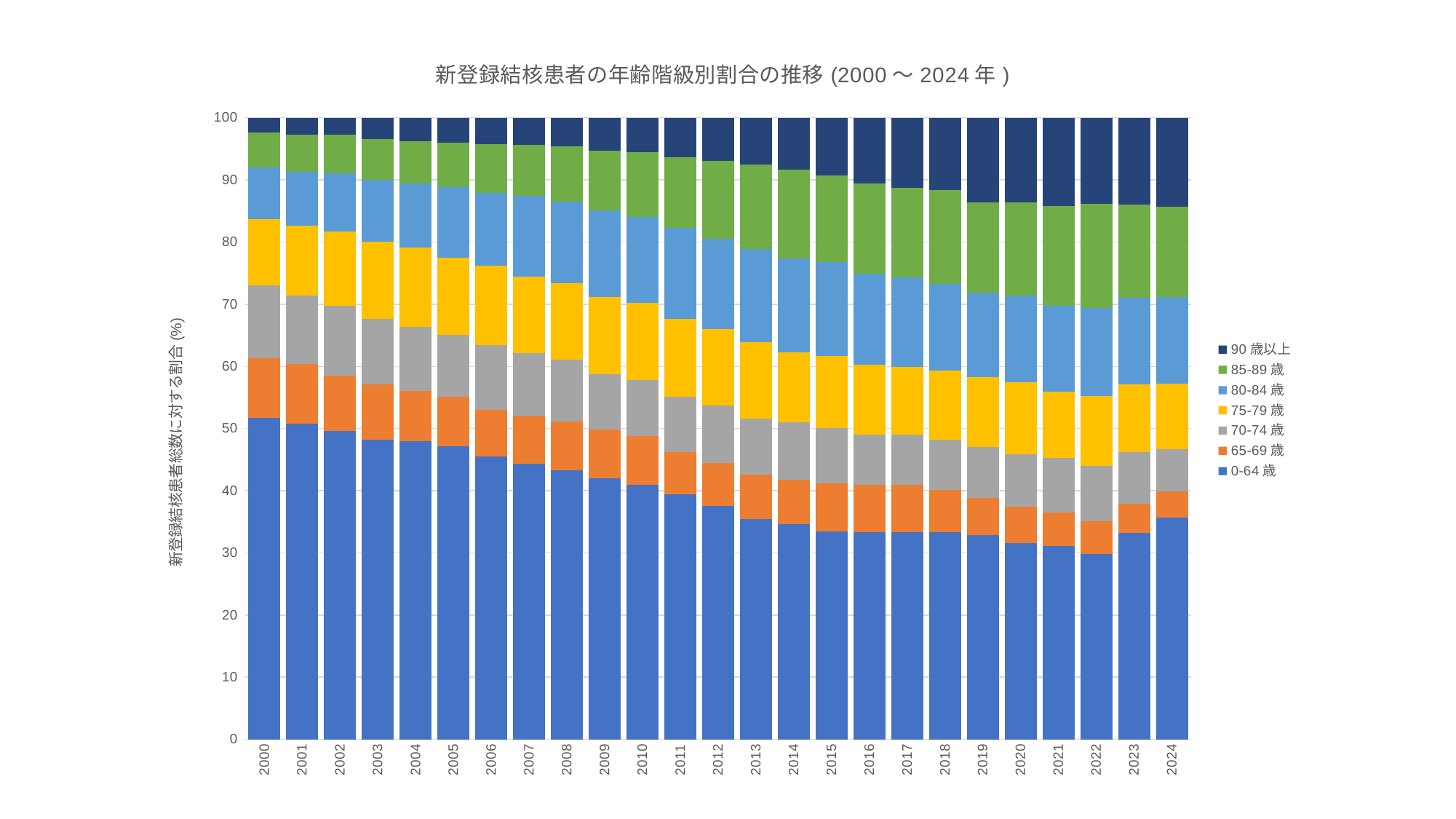

### Chart: 新登録結核患者の年齢階級別割合の推移(2000～2024年)

| Category | 0-64歳 | 65-69歳 | 70-74歳 | 75-79歳 | 80-84歳 | 85-89歳 | 90歳以上 |
|---|---|---|---|---|---|---|---|
| 2000 | 51.66819012797075 | 9.597806215722121 | 11.712878326223848 | 10.745480398131221 | 8.282551289863903 | 5.586024781637213 | 2.4070688604509445 |
| 2001 | 50.776296880723606 | 9.600157795373214 | 11.034405026909747 | 11.228831468905858 | 8.687198850347995 | 5.993406407619262 | 2.679703570120319 |
| 2002 | 49.652735469720966 | 8.8521993420251 | 11.246496892896308 | 11.995857195077374 | 9.312172535640308 | 6.241623004752041 | 2.6989155598879004 |
| 2003 | 48.179404513559646 | 8.878563752449585 | 10.635944117832986 | 12.415449775586321 | 9.91213098173083 | 6.599658638346292 | 3.3788482204943424 |
| 2004 | 47.94188861985472 | 8.145009416195856 | 10.290556900726392 | 12.688323917137476 | 10.337637880010762 | 6.843556631692225 | 3.753026634382567 |
| 2005 | 47.180338288781385 | 7.924008616123451 | 9.968572336593807 | 12.390974257565592 | 11.321021222500795 | 7.242487375966665 | 3.9725979024683076 |
| 2006 | 45.49727107337781 | 7.546240145542753 | 10.324439053972105 | 12.829745300181928 | 11.711643420254699 | 7.8077622801698 | 4.2828987265009095 |
| 2007 | 44.33645450594604 | 7.771324720477263 | 9.967998103591324 | 12.389870016988661 | 12.966694322626527 | 8.138753901465765 | 4.428904428904429 |
| 2008 | 43.2794830371567 | 7.815024232633279 | 10.036348949919224 | 12.273828756058158 | 13.02907915993538 | 8.921647819063006 | 4.644588045234248 |
| 2009 | 42.03144393876707 | 7.819611088125776 | 8.936698386429457 | 12.362432767894084 | 13.984278030616467 | 9.598676044683492 | 5.266859743483657 |
| 2010 | 40.909677141997335 | 7.850049438975108 | 8.993594428442456 | 12.501612140492671 | 13.73113795623576 | 10.442371351188685 | 5.571557542667985 |
| 2011 | 39.35011683788193 | 6.8427318019487675 | 8.87967902649795 | 12.614082271504785 | 14.571667915876723 | 11.428067545522683 | 6.313654600767162 |
| 2012 | 37.4759197481558 | 6.930413945402433 | 9.321994079781986 | 12.26800732979373 | 14.565615749659353 | 12.465347930272989 | 6.972701216933704 |
| 2013 | 35.39399853622835 | 7.172481092949499 | 9.036350329348622 | 12.232251768724078 | 15.037814101000244 | 13.535008538667967 | 7.523786289338863 |
| 2014 | 34.62656130512363 | 7.13229671170023 | 9.207239357634464 | 11.328065256181494 | 15.034412439459595 | 14.295182258475656 | 8.37624267142493 |
| 2015 | 33.44638949671773 | 7.664113785557987 | 8.949671772428884 | 11.602844638949673 | 15.076586433260394 | 14.00984682713348 | 9.25054704595186 |
| 2016 | 33.37872340425532 | 7.608510638297872 | 7.977304964539007 | 11.353191489361702 | 14.632624113475176 | 14.519148936170211 | 10.530496453900708 |
| 2017 | 33.31347906367264 | 7.641908392399785 | 8.058848055274288 | 10.923819167311931 | 14.342724402882839 | 14.378462088272084 | 11.34075883018643 |
| 2018 | 33.30981398332264 | 6.8120590121873 | 8.037203335471457 | 11.173829377806287 | 13.919178960872355 | 15.163566388710711 | 11.58434894162925 |
| 2019 | 32.904564315352694 | 5.975103734439834 | 8.105117565698478 | 11.32780082987552 | 13.492392807745505 | 14.59197786998617 | 13.603042876901798 |
| 2020 | 31.52523745976921 | 5.895282204254651 | 8.430803045764975 | 11.562917026454196 | 13.980689222073947 | 14.954078028102677 | 13.650993013580342 |
| 2021 | 31.139855890268255 | 5.3650490493966485 | 8.776803541974129 | 10.678010243944787 | 13.811962843996875 | 16.051740602482855 | 14.176577827936454 |
| 2022 | 29.76062530532487 | 5.276013678553982 | 8.900830483634588 | 11.284807034684905 | 14.196384953590622 | 16.66829506595017 | 13.91304347826087 |
| 2023 | 33.240887480190175 | 4.635499207606973 | 8.369651347068146 | 10.875594294770206 | 13.886687797147385 | 15.035657686212362 | 13.956022187004754 |
| 2024 | 35.64819420953139 | 4.178688687692767 | 6.805293005671078 | 10.635757636056113 | 13.90906377474878 | 14.525917819122474 | 14.297084867177395 |